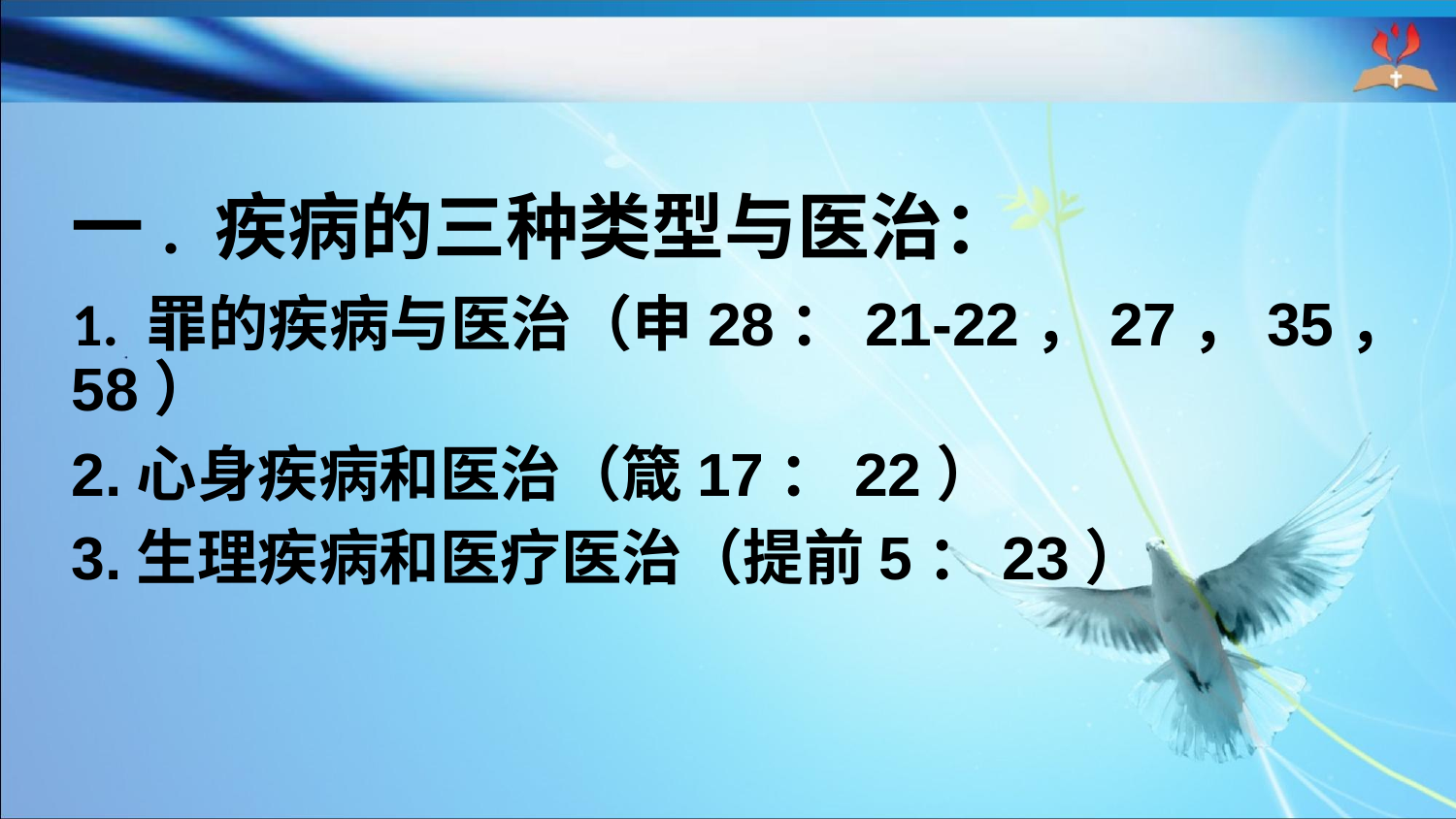

一. 疾病的三种类型与医治：
1. 罪的疾病与医治（申28：21-22，27，35，58）
2.心身疾病和医治（箴17：22）
3.生理疾病和医疗医治（提前5：23）